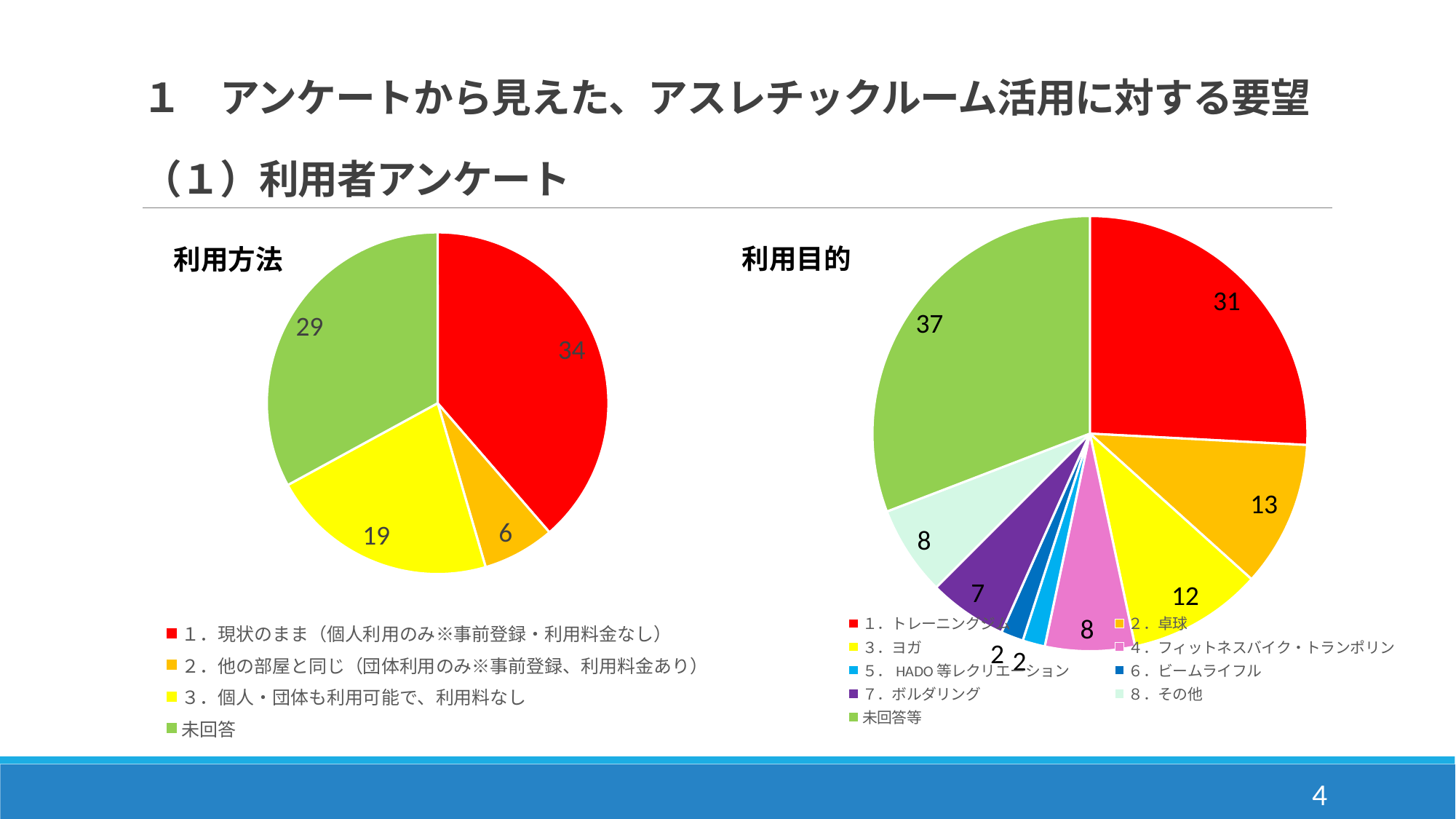

# １　アンケートから見えた、アスレチックルーム活用に対する要望 （１）利用者アンケート

### Chart

| Category |  |
|---|---|
| １．トレーニングジム | 31.0 |
| ２．卓球 | 13.0 |
| ３．ヨガ | 12.0 |
| ４．フィットネスバイク・トランポリン | 8.0 |
| ５．HADO等レクリエーション | 2.0 |
| ６．ビームライフル | 2.0 |
| ７．ボルダリング | 7.0 |
| ８．その他 | 8.0 |
| 未回答等 | 37.0 |

### Chart

| Category |  |
|---|---|
| １．現状のまま（個人利用のみ※事前登録・利用料金なし） | 34.0 |
| ２．他の部屋と同じ（団体利用のみ※事前登録、利用料金あり） | 6.0 |
| ３．個人・団体も利用可能で、利用料なし | 19.0 |
| 未回答 | 29.0 |
利用目的
利用方法
4